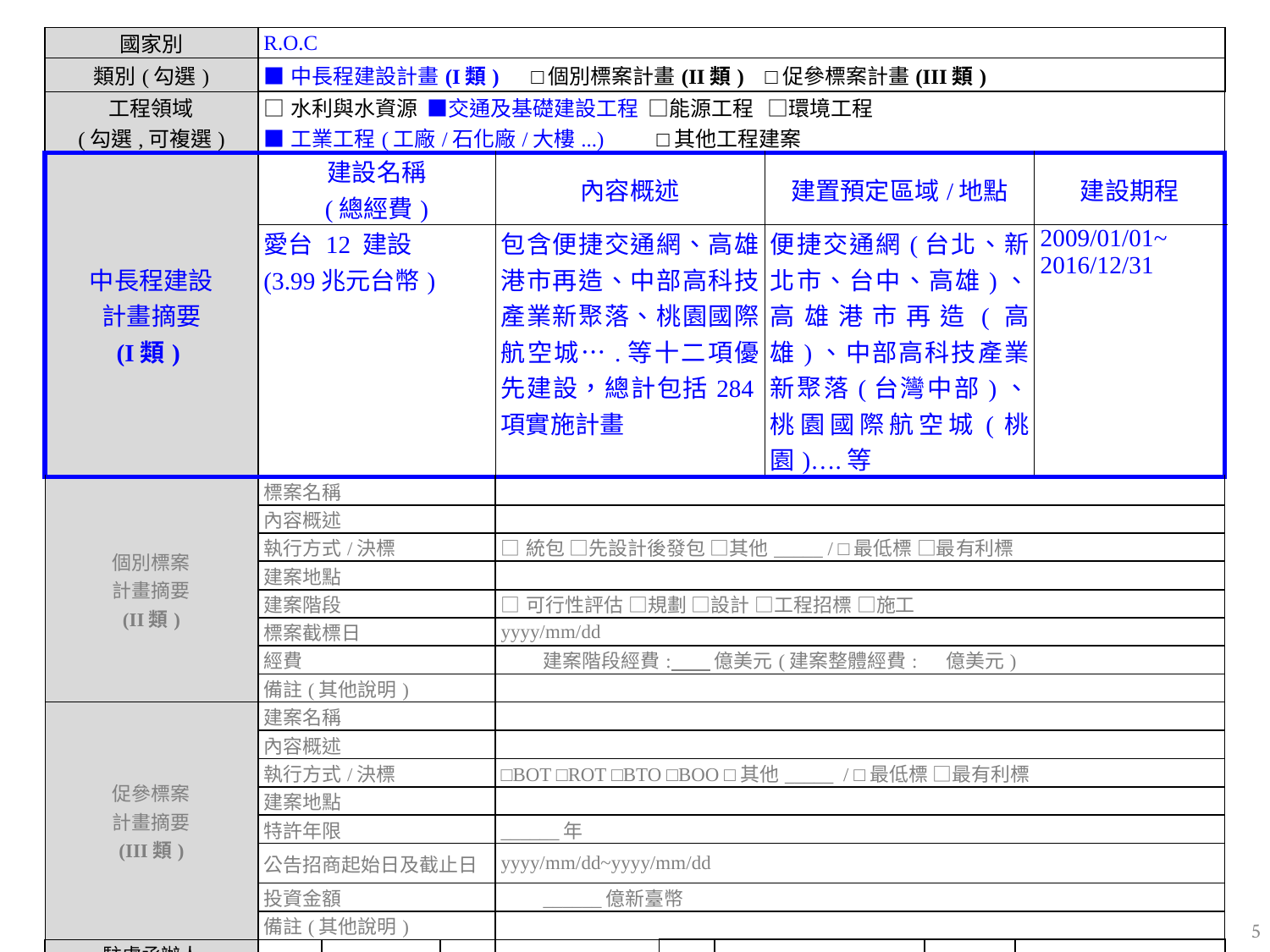

| 國家別 | R.O.C |  |  |  |  |  |  |  |  |  |
| --- | --- | --- | --- | --- | --- | --- | --- | --- | --- | --- |
| 類別(勾選) | ■中長程建設計畫(I類) □個別標案計畫(II類) □促參標案計畫(III類) |  |  |  |  |  |  |  |  |  |
| 工程領域 (勾選,可複選) | □水利與水資源 ■交通及基礎建設工程 □能源工程 □環境工程 ■工業工程(工廠/石化廠/大樓...) □其他工程建案 |  |  |  |  |  |  |  |  |  |
| 中長程建設 計畫摘要 (I類) | 建設名稱 (總經費) |  |  | 內容概述 |  |  | 建置預定區域/地點 |  |  | 建設期程 |
|  | 愛台 12 建設 (3.99兆元台幣) |  |  | 包含便捷交通網、高雄港市再造、中部高科技產業新聚落、桃園國際航空城….等十二項優先建設，總計包括284項實施計畫 |  |  | 便捷交通網(台北、新北市、台中、高雄)、高雄港市再造(高雄)、中部高科技產業新聚落(台灣中部)、桃園國際航空城(桃園)….等 |  |  | 2009/01/01~ 2016/12/31 |
| 個別標案 計畫摘要 (II類) | 標案名稱 |  |  |  |  |  |  |  |  |  |
|  | 內容概述 |  |  |  |  |  |  |  |  |  |
|  | 執行方式/決標 |  |  | □統包 □先設計後發包 □其他\_\_\_\_\_ / □最低標 □最有利標 |  |  |  |  |  |  |
|  | 建案地點 |  |  |  |  |  |  |  |  |  |
|  | 建案階段 |  |  | □可行性評估 □規劃 □設計 □工程招標 □施工 |  |  |  |  |  |  |
|  | 標案截標日 |  |  | yyyy/mm/dd |  |  |  |  |  |  |
|  | 經費 |  |  | 建案階段經費: 億美元(建案整體經費: 億美元) |  |  |  |  |  |  |
|  | 備註(其他說明) |  |  |  |  |  |  |  |  |  |
| 促參標案 計畫摘要 (III類) | 建案名稱 |  |  |  |  |  |  |  |  |  |
|  | 內容概述 |  |  |  |  |  |  |  |  |  |
|  | 執行方式/決標 |  |  | □BOT □ROT □BTO □BOO □其他\_\_\_\_\_ / □最低標 □最有利標 |  |  |  |  |  |  |
|  | 建案地點 |  |  |  |  |  |  |  |  |  |
|  | 特許年限 |  |  | \_\_\_\_\_\_年 |  |  |  |  |  |  |
|  | 公告招商起始日及截止日 |  |  | yyyy/mm/dd~yyyy/mm/dd |  |  |  |  |  |  |
|  | 投資金額 |  |  | \_\_\_\_\_\_億新臺幣 |  |  |  |  |  |  |
|  | 備註(其他說明) |  |  |  |  |  |  |  |  |  |
| 駐處承辦人 聯絡方式 | 單位 |  | 姓名 |  | 電話 |  |  | email |  |  |
| 本案在地國 聯繫窗口 | 單位 |  | 姓名 |  | 電話 |  |  | email |  |  |
| 資料收集來源 | (若有網址請註明) |  |  |  |  |  |  |  |  |  |
| 填表日期 | yyyy/mm/dd |  |  |  |  |  |  |  |  |  |
5